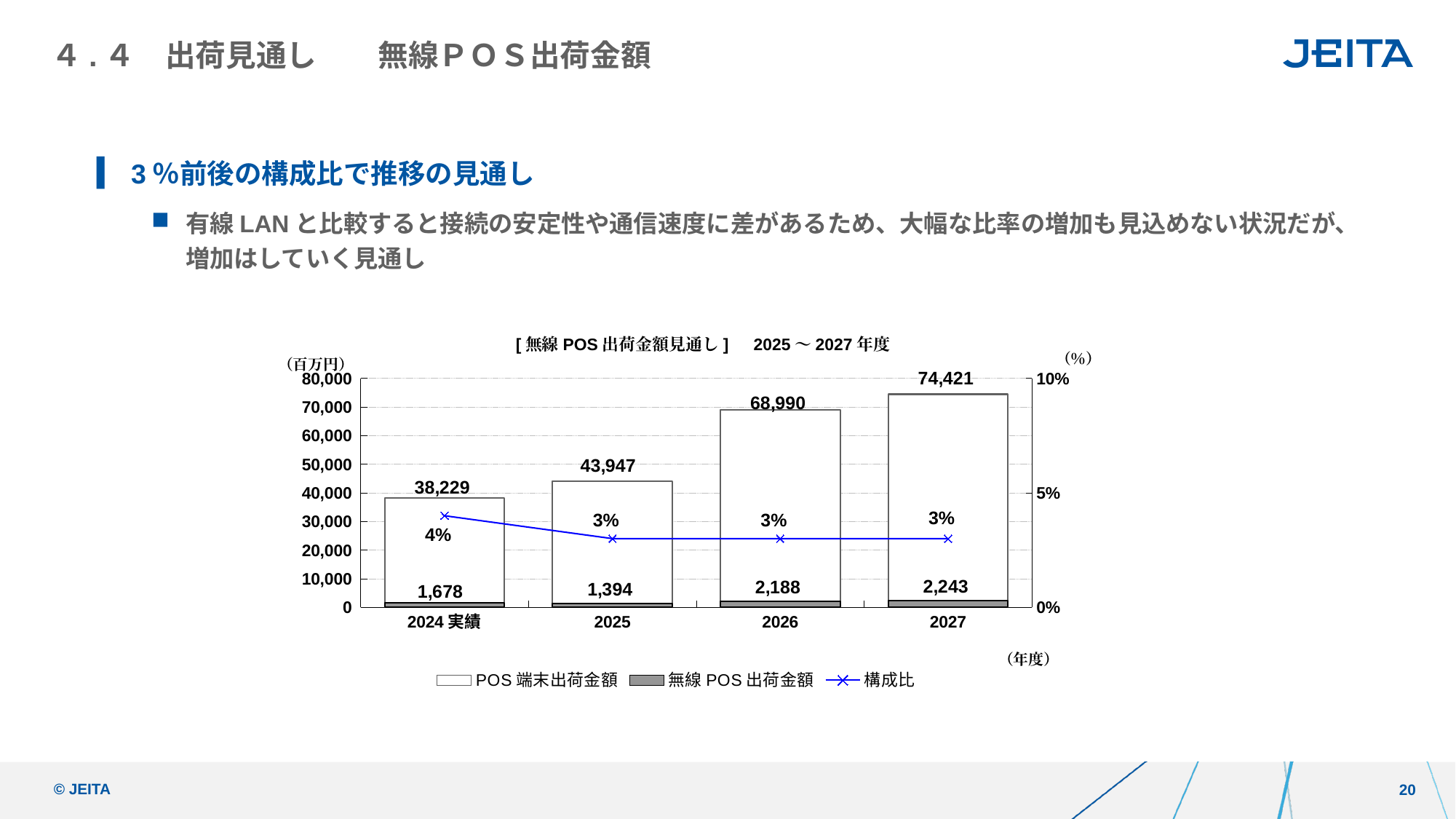

# ４.４　出荷見通し　　無線ＰＯＳ出荷金額
3％前後の構成比で推移の見通し
有線LANと比較すると接続の安定性や通信速度に差があるため、大幅な比率の増加も見込めない状況だが、
増加はしていく見通し

[無線POS出荷金額見通し]　2025～2027年度
（％）
（百万円）

### Chart

| Category | POS端末出荷金額 | 無線POS出荷金額 | 構成比 |
|---|---|---|---|
| 2024実績 | 38229.0 | 1678.0 | 0.04 |
| 2025 | 43946.96614285715 | 1393.7466405306122 | 0.03 |
| 2026 | 68990.4587062653 | 2187.9831189701276 | 0.03 |
| 2027 | 74420.9933844299 | 2243.2613720163868 | 0.03 |
（年度）
© JEITA